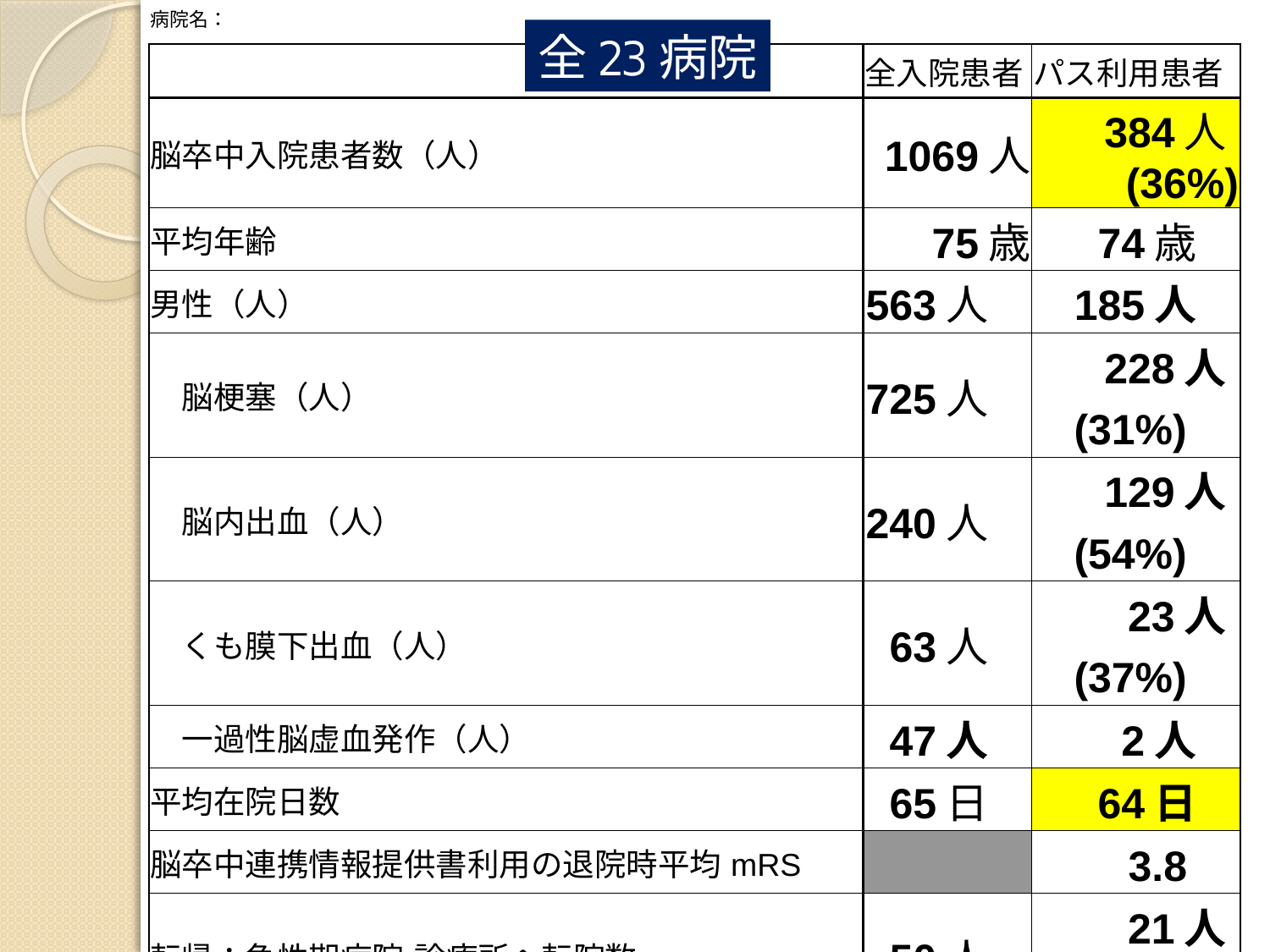

| 病院名： |  |  |
| --- | --- | --- |
|  | 全入院患者 | パス利用患者 |
| 脳卒中入院患者数（人） | 1069人 | 384人(36%) |
| 平均年齢 | 75歳 | 74歳 |
| 男性（人） | 563人 | 185人 |
| 脳梗塞（人） | 725人 | 228人(31%) |
| 脳内出血（人） | 240人 | 129人(54%) |
| くも膜下出血（人） | 63人 | 23人(37%) |
| 一過性脳虚血発作（人） | 47人 | 2人 |
| 平均在院日数 | 65日 | 64日 |
| 脳卒中連携情報提供書利用の退院時平均mRS |  | 3.8 |
| 転帰：急性期病院・診療所へ転院数 | 50人 | 21人(42%) |
| 転帰：回復期病院へ転院数 | 198人 | 195人(98%) |
| 転帰：維持期病院へ転院数 | 69人 | 38人(55%) |
| 転帰：維持期診療所へ転所数 | 10人 | 3人(30%) |
| 転帰：維持期老健へ転所数 | 41人 | 19人(46%) |
| 転帰：在宅復帰患者数 | 530人 | 103人(19%) |
| 転帰：死亡数 | 65人 | 6人(9.2%) |
全23病院